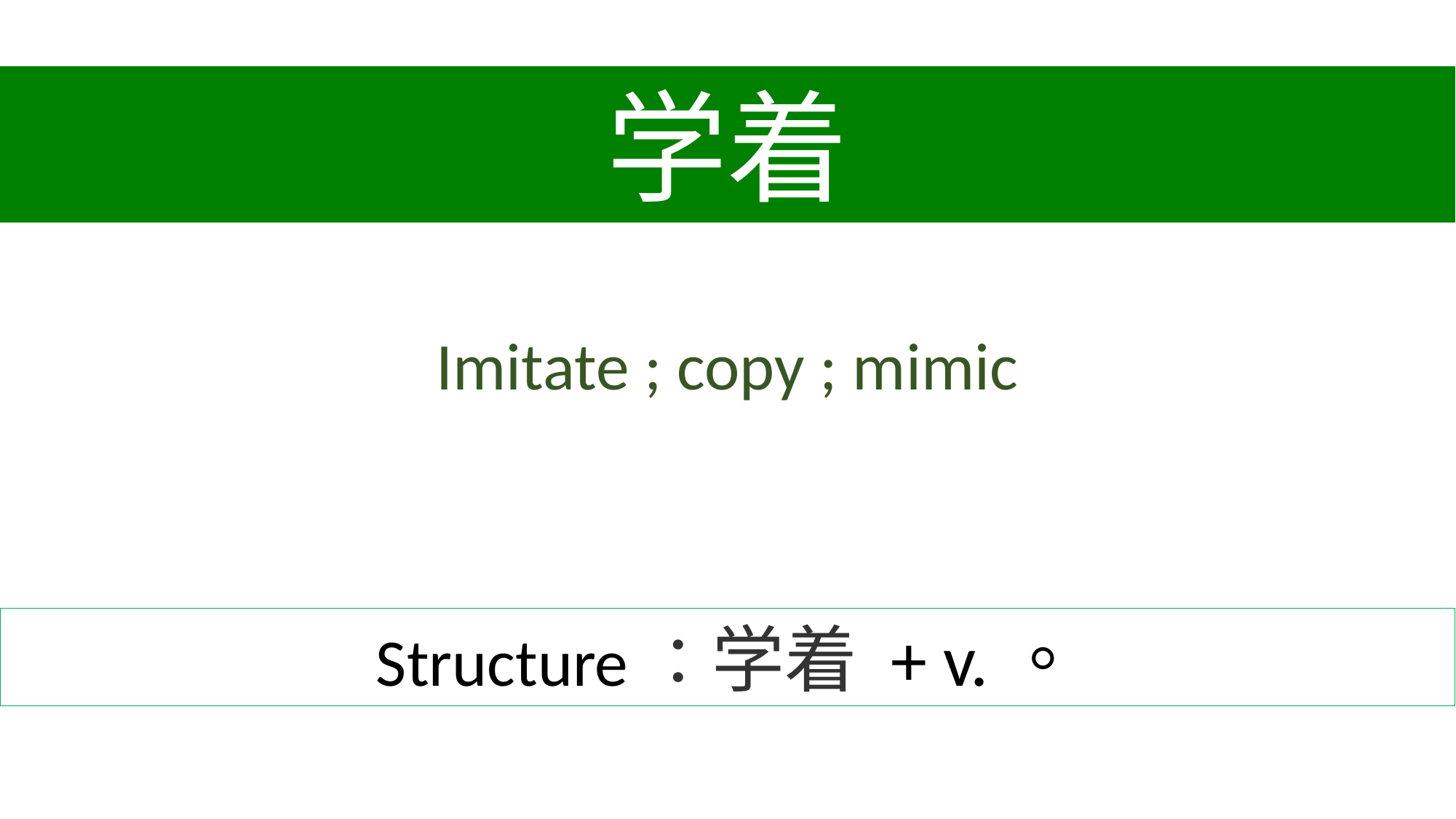

学着
Imitate ; copy ; mimic
Structure：学着 + v.。